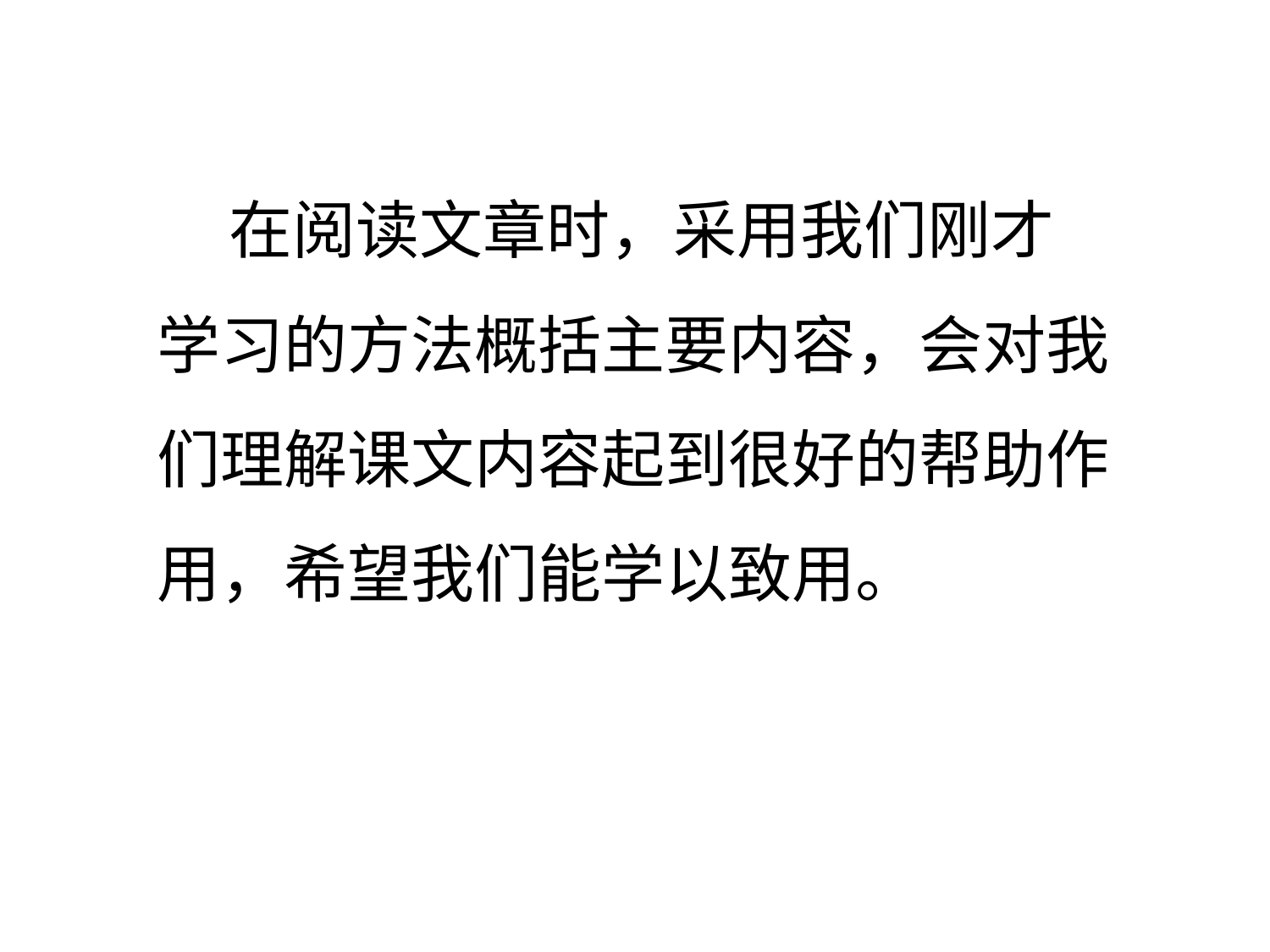

在阅读文章时，采用我们刚才学习的方法概括主要内容，会对我们理解课文内容起到很好的帮助作用，希望我们能学以致用。